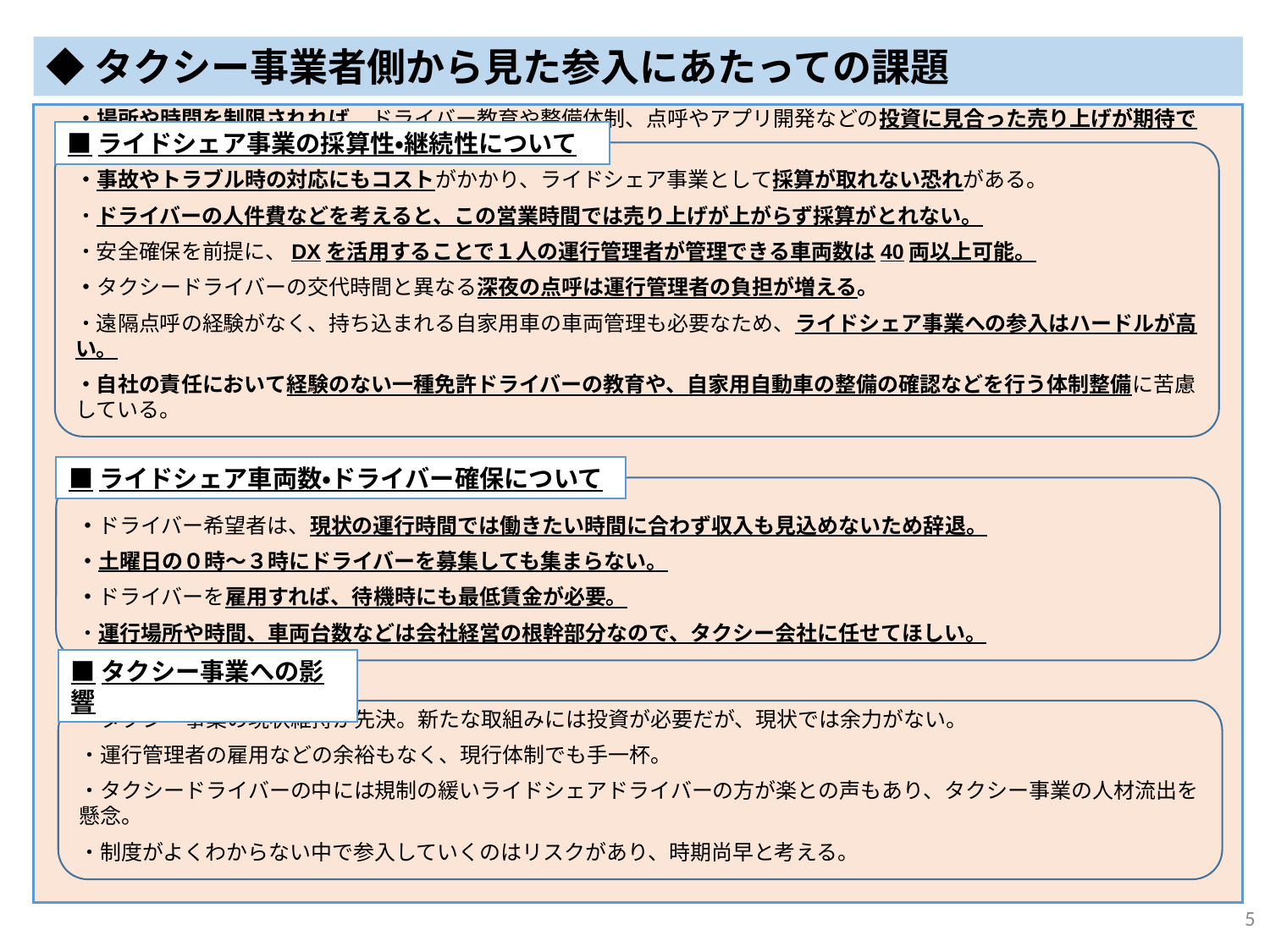

◆タクシー事業者側から見た参入にあたっての課題

■ライドシェア事業の採算性・継続性について
・場所や時間を制限されれば、ドライバー教育や整備体制、点呼やアプリ開発などの投資に見合った売り上げが期待できない。
・事故やトラブル時の対応にもコストがかかり、ライドシェア事業として採算が取れない恐れがある。
・ドライバーの人件費などを考えると、この営業時間では売り上げが上がらず採算がとれない。
・安全確保を前提に、DXを活用することで１人の運行管理者が管理できる車両数は40両以上可能。
・タクシードライバーの交代時間と異なる深夜の点呼は運行管理者の負担が増える。
・遠隔点呼の経験がなく、持ち込まれる自家用車の車両管理も必要なため、ライドシェア事業への参入はハードルが高い。
・自社の責任において経験のない一種免許ドライバーの教育や、自家用自動車の整備の確認などを行う体制整備に苦慮している。
■ライドシェア車両数・ドライバー確保について
・ドライバー希望者は、現状の運行時間では働きたい時間に合わず収入も見込めないため辞退。
・土曜日の０時～３時にドライバーを募集しても集まらない。
・ドライバーを雇用すれば、待機時にも最低賃金が必要。
・運行場所や時間、車両台数などは会社経営の根幹部分なので、タクシー会社に任せてほしい。
■タクシー事業への影響

・タクシー事業の現状維持が先決。新たな取組みには投資が必要だが、現状では余力がない。
・運行管理者の雇用などの余裕もなく、現行体制でも手一杯。
・タクシードライバーの中には規制の緩いライドシェアドライバーの方が楽との声もあり、タクシー事業の人材流出を懸念。
・制度がよくわからない中で参入していくのはリスクがあり、時期尚早と考える。
5